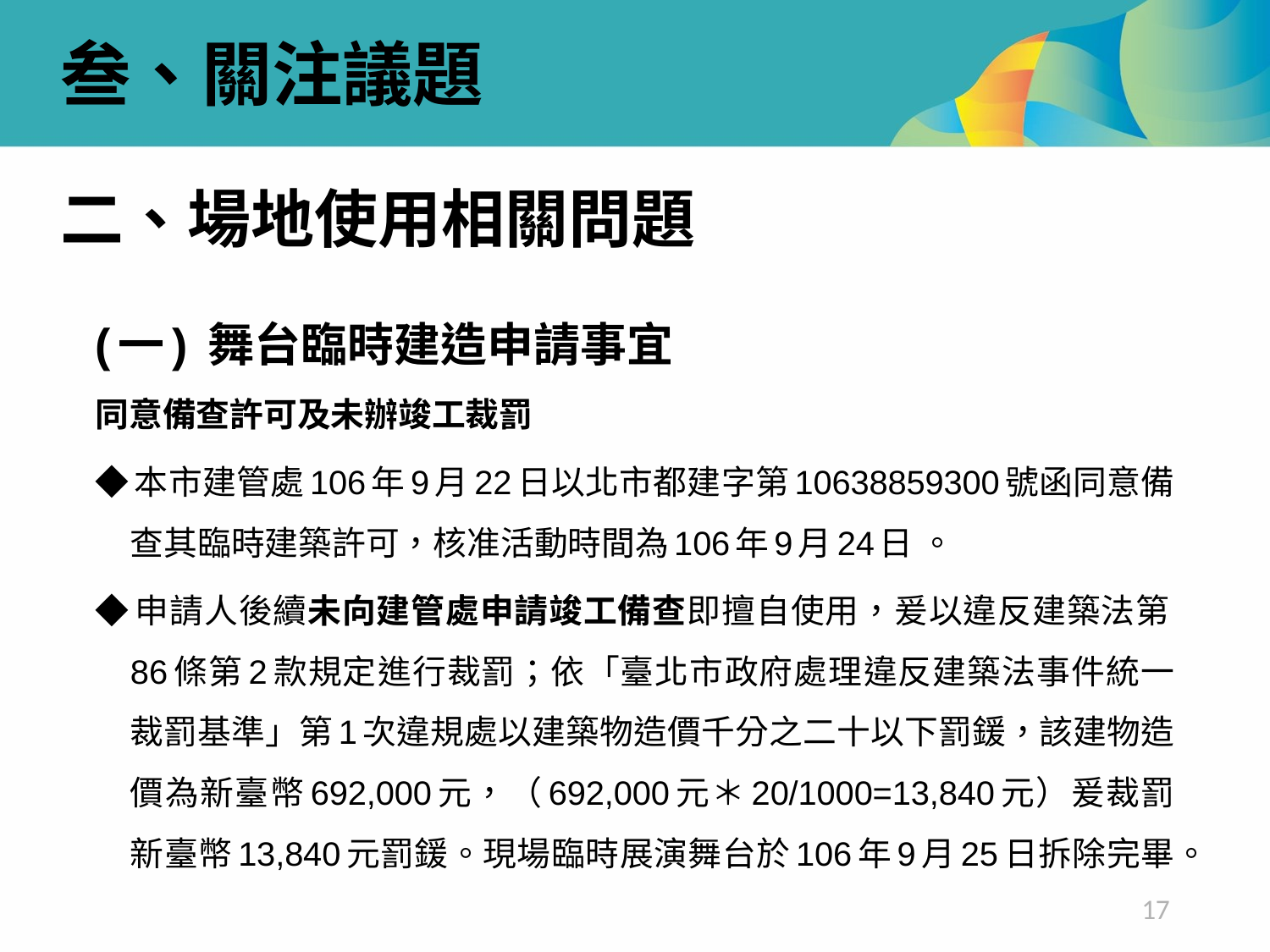

叁、關注議題
二、場地使用相關問題
(一) 舞台臨時建造申請事宜
同意備查許可及未辦竣工裁罰
◆本市建管處106年9月22日以北市都建字第10638859300號函同意備查其臨時建築許可，核准活動時間為106年9月24日 。
◆申請人後續未向建管處申請竣工備查即擅自使用，爰以違反建築法第86條第2款規定進行裁罰；依「臺北市政府處理違反建築法事件統一裁罰基準」第1次違規處以建築物造價千分之二十以下罰鍰，該建物造價為新臺幣692,000元，（692,000元＊20/1000=13,840元）爰裁罰新臺幣13,840元罰鍰。現場臨時展演舞台於106年9月25日拆除完畢。
17